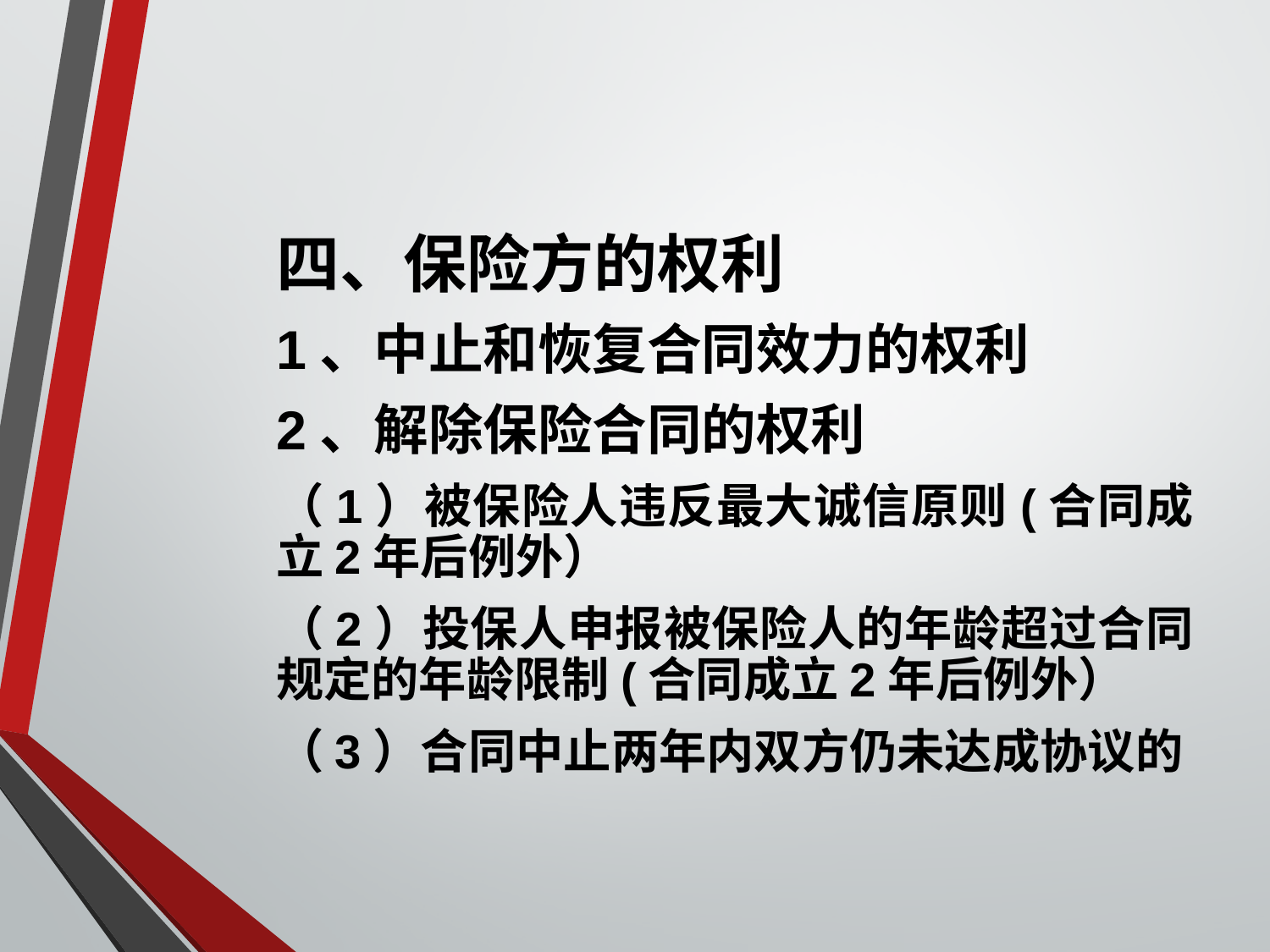

四、保险方的权利
1、中止和恢复合同效力的权利
2、解除保险合同的权利
（1）被保险人违反最大诚信原则(合同成立2年后例外）
（2）投保人申报被保险人的年龄超过合同规定的年龄限制(合同成立2年后例外）
（3）合同中止两年内双方仍未达成协议的